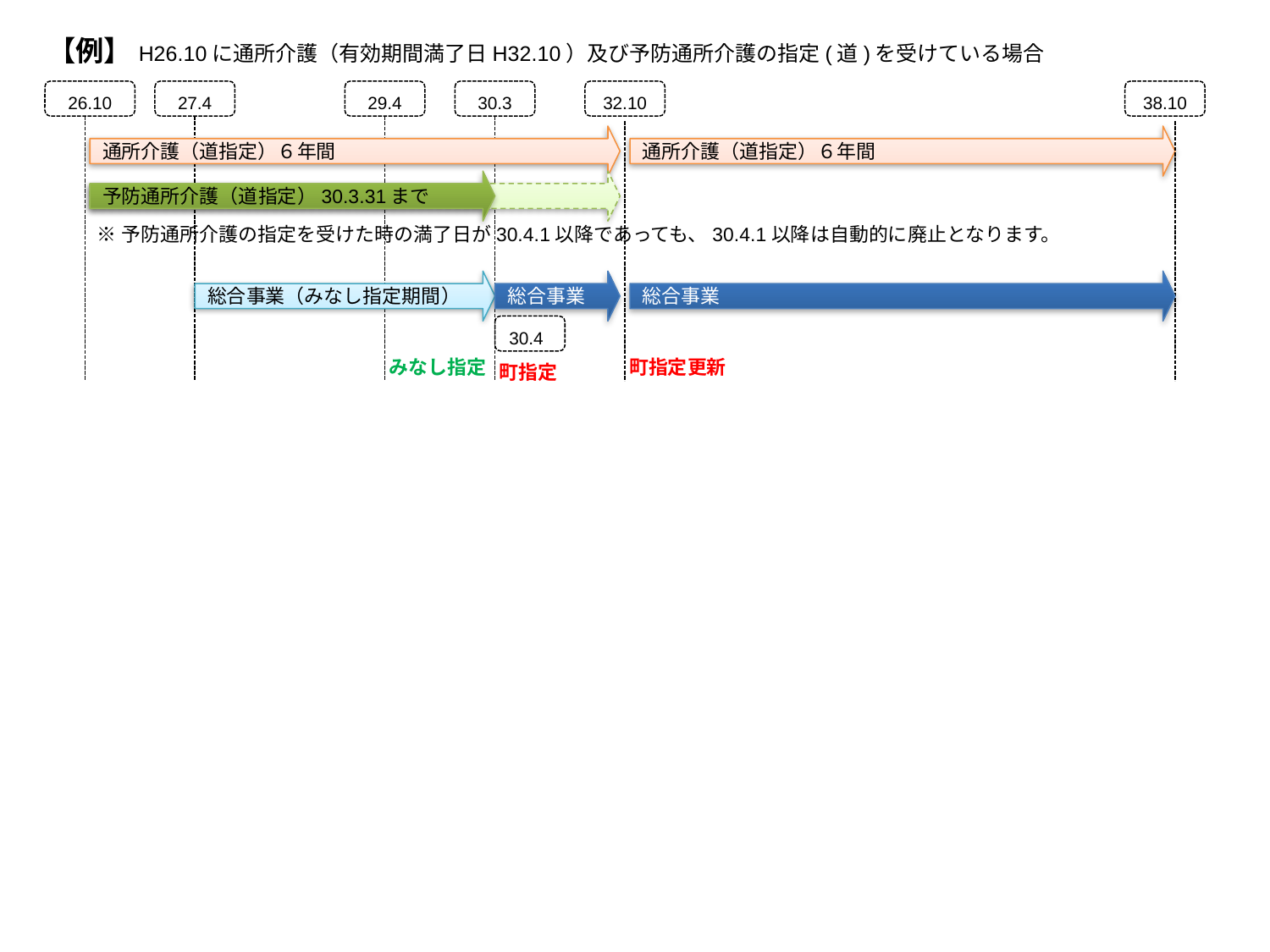

【例】H26.10に通所介護（有効期間満了日H32.10）及び予防通所介護の指定(道)を受けている場合
26.10
27.4
29.4
30.3
32.10
38.10
通所介護（道指定）６年間
通所介護（道指定）６年間

予防通所介護（道指定）30.3.31まで
※予防通所介護の指定を受けた時の満了日が30.4.1以降であっても、30.4.1以降は自動的に廃止となります。
総合事業（みなし指定期間）
総合事業
総合事業
30.4
みなし指定
町指定更新
町指定